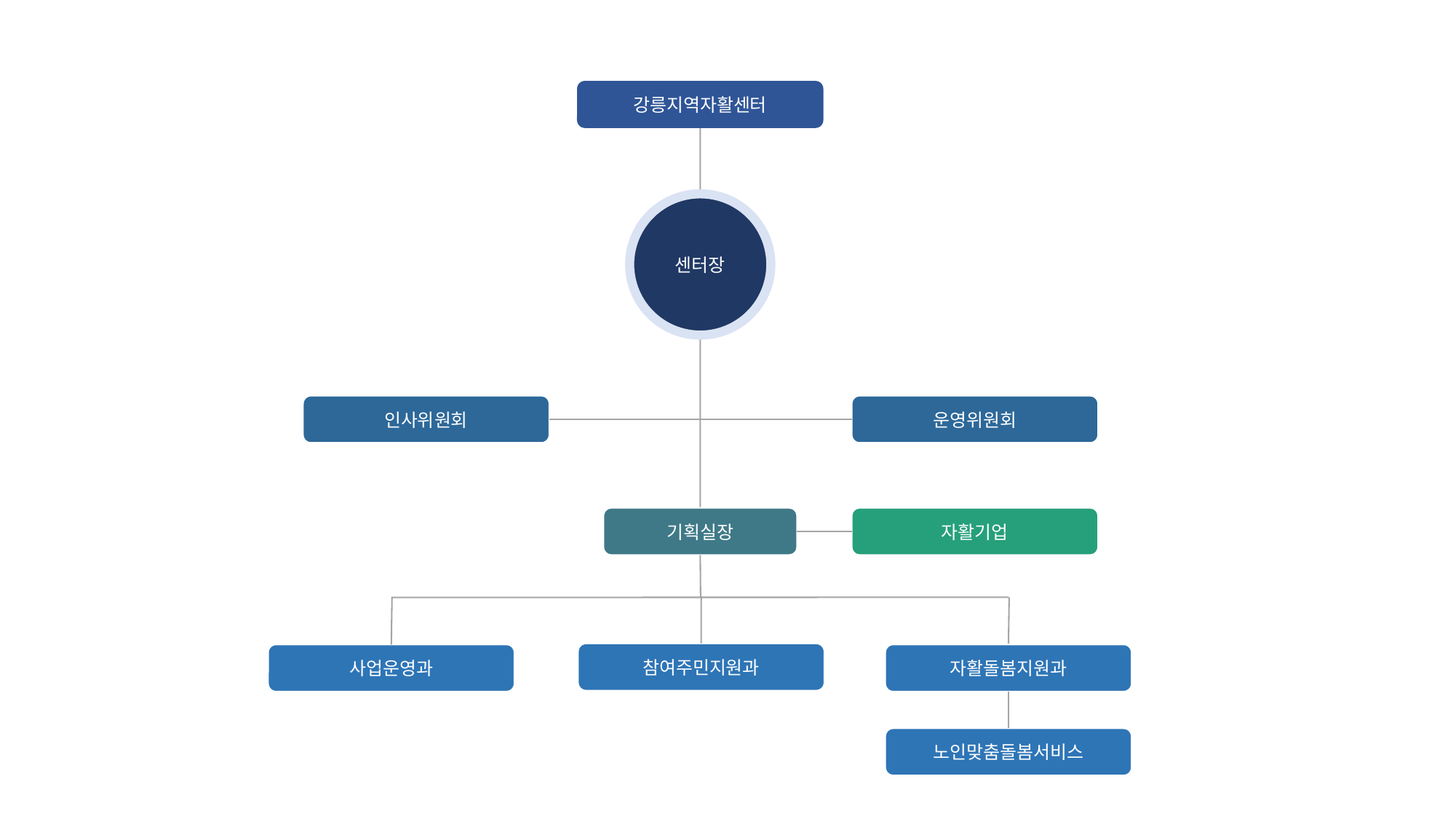

강릉지역자활센터
센터장
인사위원회
운영위원회
기획실장
자활기업
참여주민지원과
사업운영과
자활돌봄지원과
노인맞춤돌봄서비스